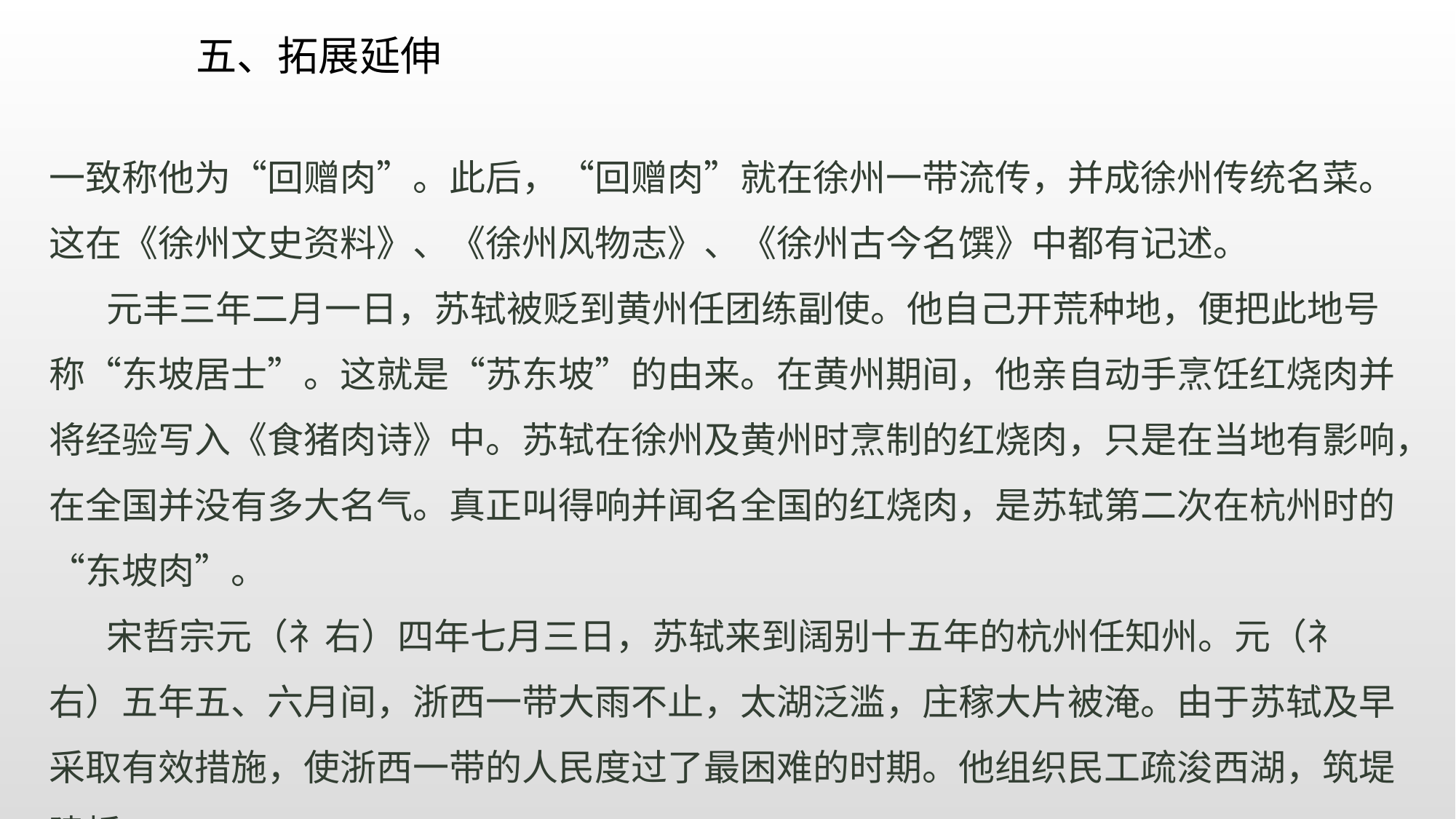

五、拓展延伸
一致称他为“回赠肉”。此后，“回赠肉”就在徐州一带流传，并成徐州传统名菜。这在《徐州文史资料》、《徐州风物志》、《徐州古今名馔》中都有记述。
       元丰三年二月一日，苏轼被贬到黄州任团练副使。他自己开荒种地，便把此地号称“东坡居士”。这就是“苏东坡”的由来。在黄州期间，他亲自动手烹饪红烧肉并将经验写入《食猪肉诗》中。苏轼在徐州及黄州时烹制的红烧肉，只是在当地有影响，在全国并没有多大名气。真正叫得响并闻名全国的红烧肉，是苏轼第二次在杭州时的“东坡肉”。
       宋哲宗元（礻右）四年七月三日，苏轼来到阔别十五年的杭州任知州。元（礻右）五年五、六月间，浙西一带大雨不止，太湖泛滥，庄稼大片被淹。由于苏轼及早采取有效措施，使浙西一带的人民度过了最困难的时期。他组织民工疏浚西湖，筑堤建桥，